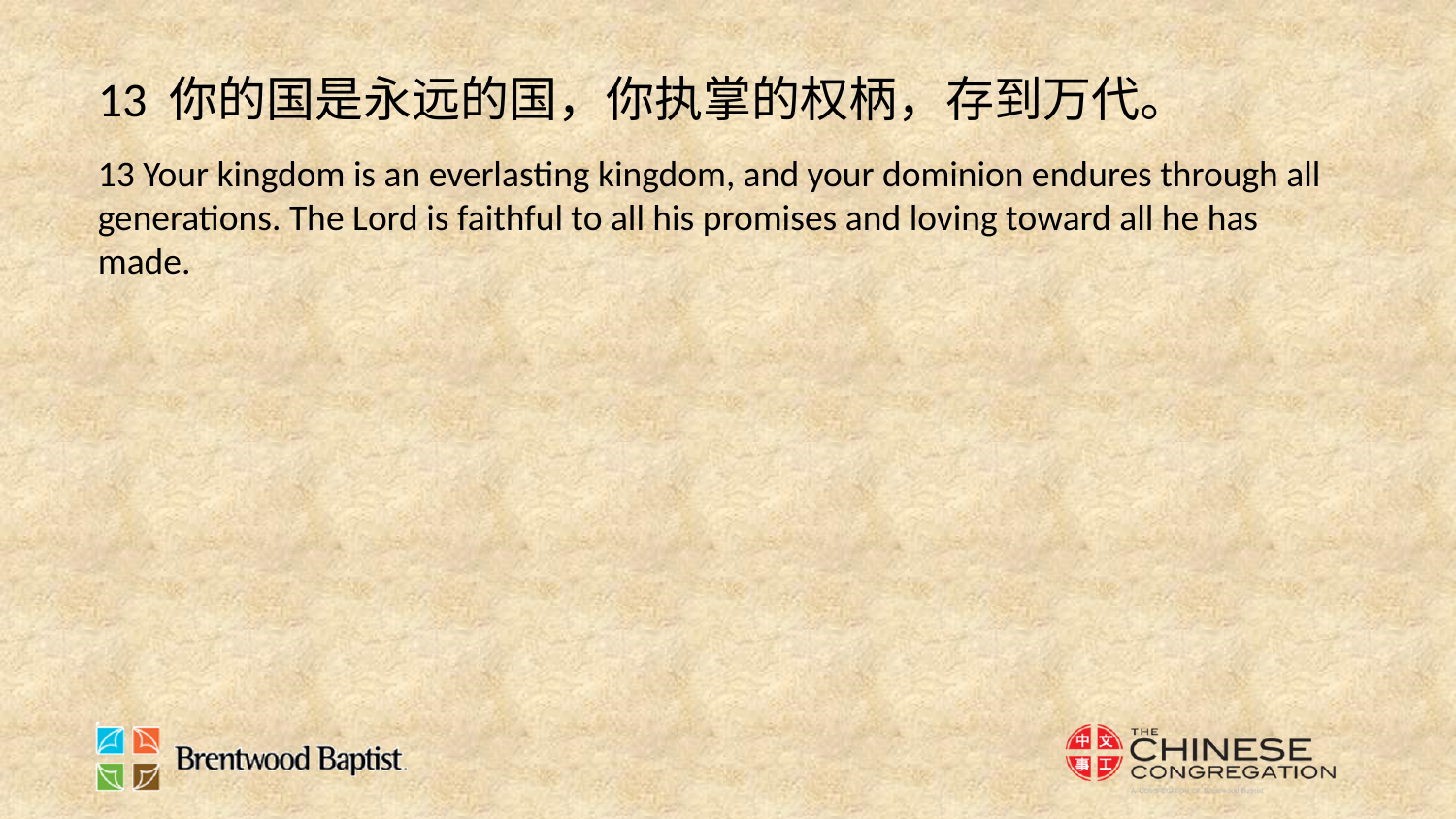

13 你的国是永远的国，你执掌的权柄，存到万代。

13 Your kingdom is an everlasting kingdom, and your dominion endures through all generations. The Lord is faithful to all his promises and loving toward all he has made.